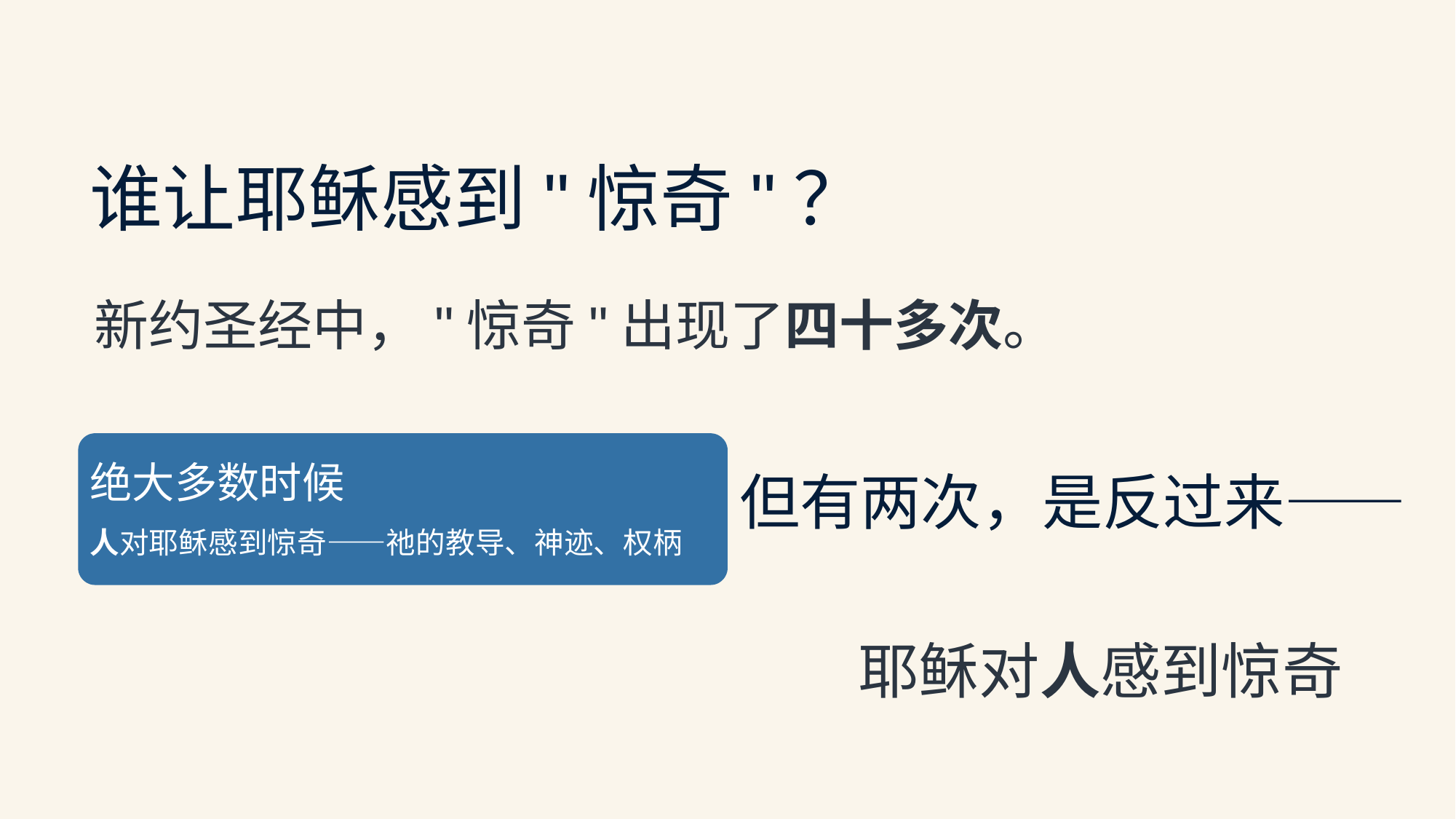

谁让耶稣感到"惊奇"？
新约圣经中，"惊奇"出现了四十多次。

绝大多数时候
但有两次，是反过来——
人对耶稣感到惊奇——祂的教导、神迹、权柄
耶稣对人感到惊奇